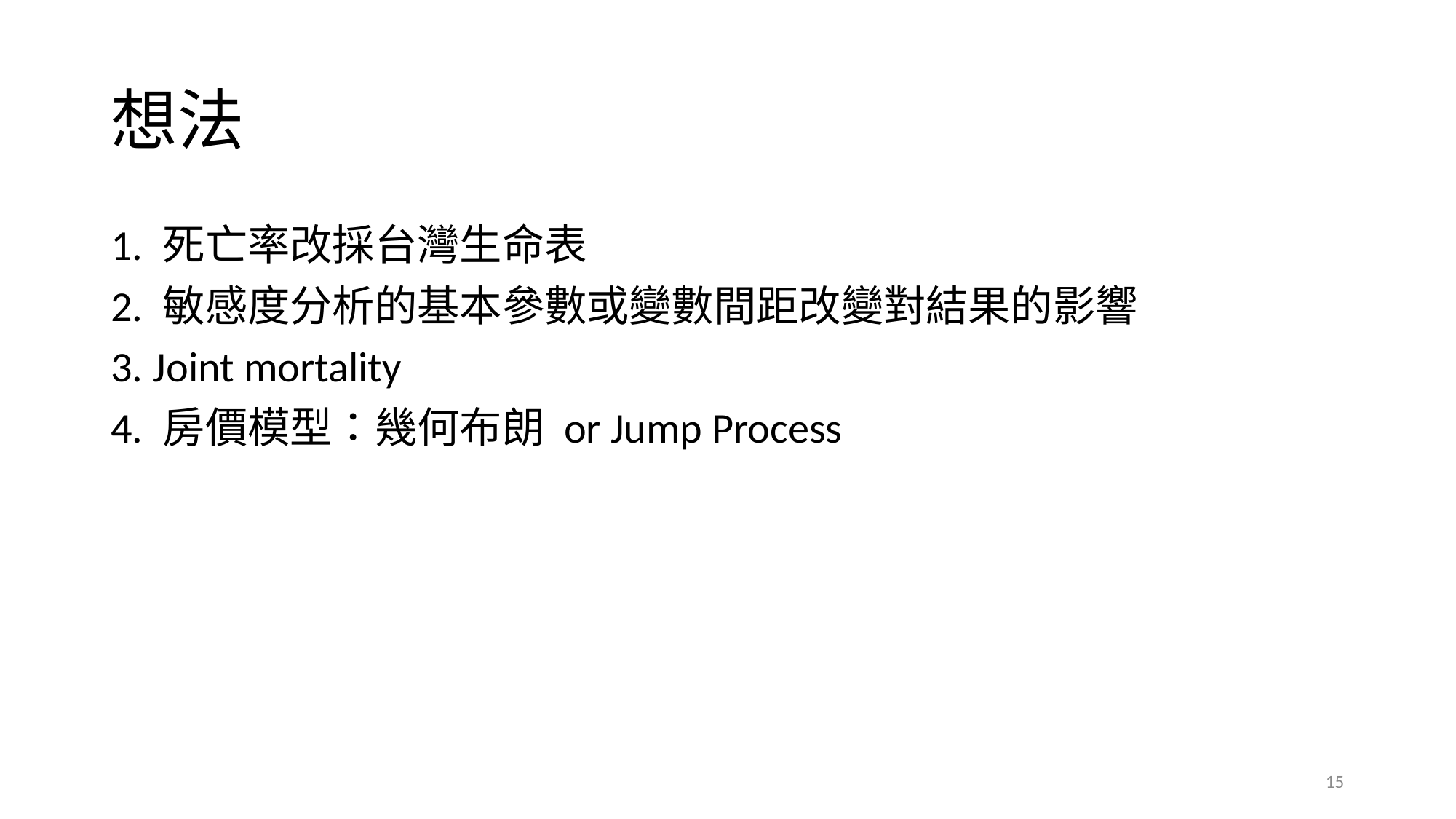

# 想法
1. 死亡率改採台灣生命表
2. 敏感度分析的基本參數或變數間距改變對結果的影響
3. Joint mortality
4. 房價模型：幾何布朗 or Jump Process

15